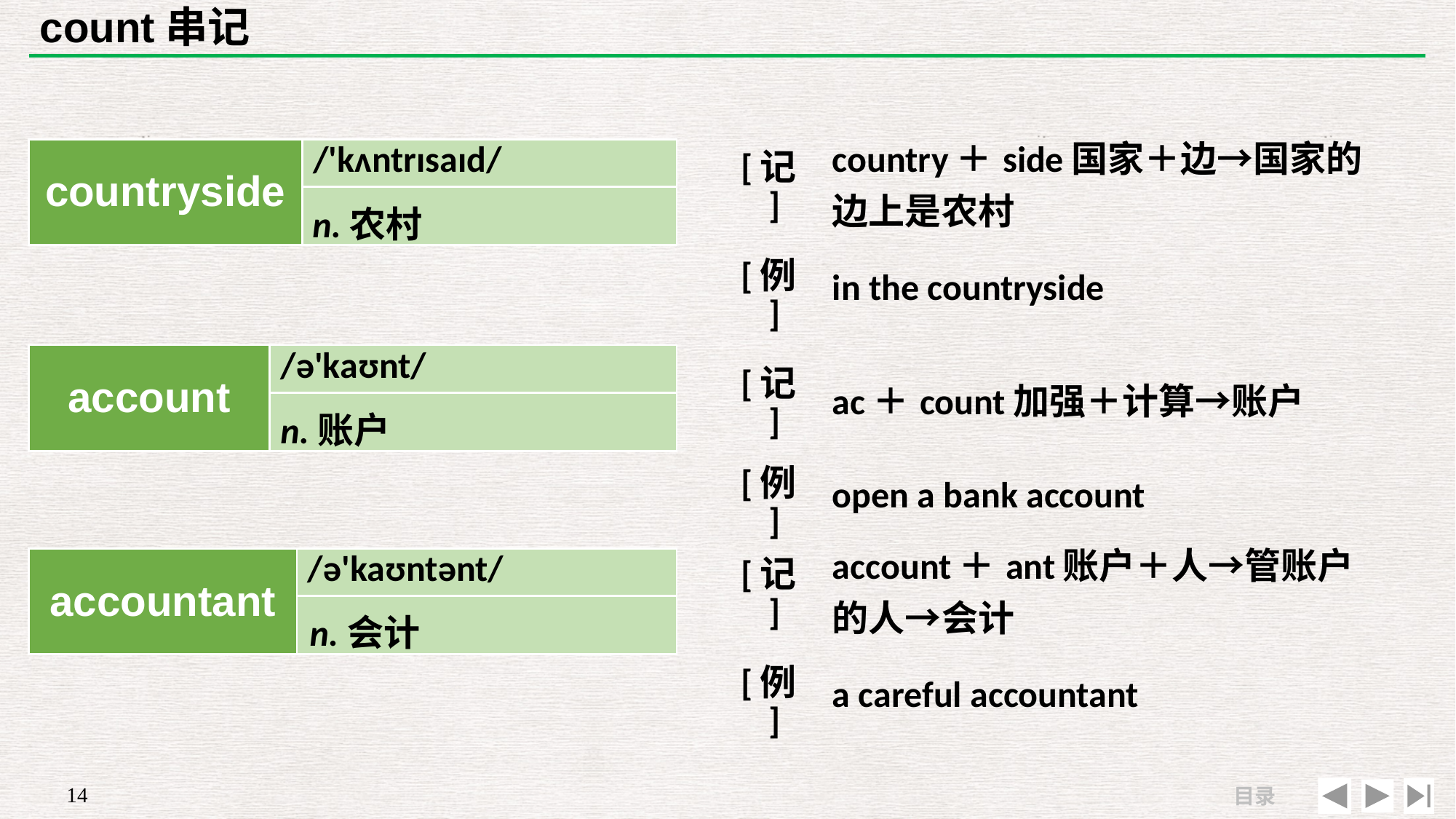

# count串记

| [记] | country＋side国家＋边→国家的边上是农村 |
| --- | --- |
| [例] | in the countryside |
| countryside | /'kʌntrɪsaɪd/ |
| --- | --- |
|  |  |
n.农村
| account | /ə'kaʊnt/ |
| --- | --- |
|  |  |
| [记] | ac＋count加强＋计算→账户 |
| --- | --- |
| [例] | open a bank account |
n.账户
| [记] | account＋ant账户＋人→管账户的人→会计 |
| --- | --- |
| [例] | a careful accountant |
| accountant | /ə'kaʊntənt/ |
| --- | --- |
|  |  |
n.会计